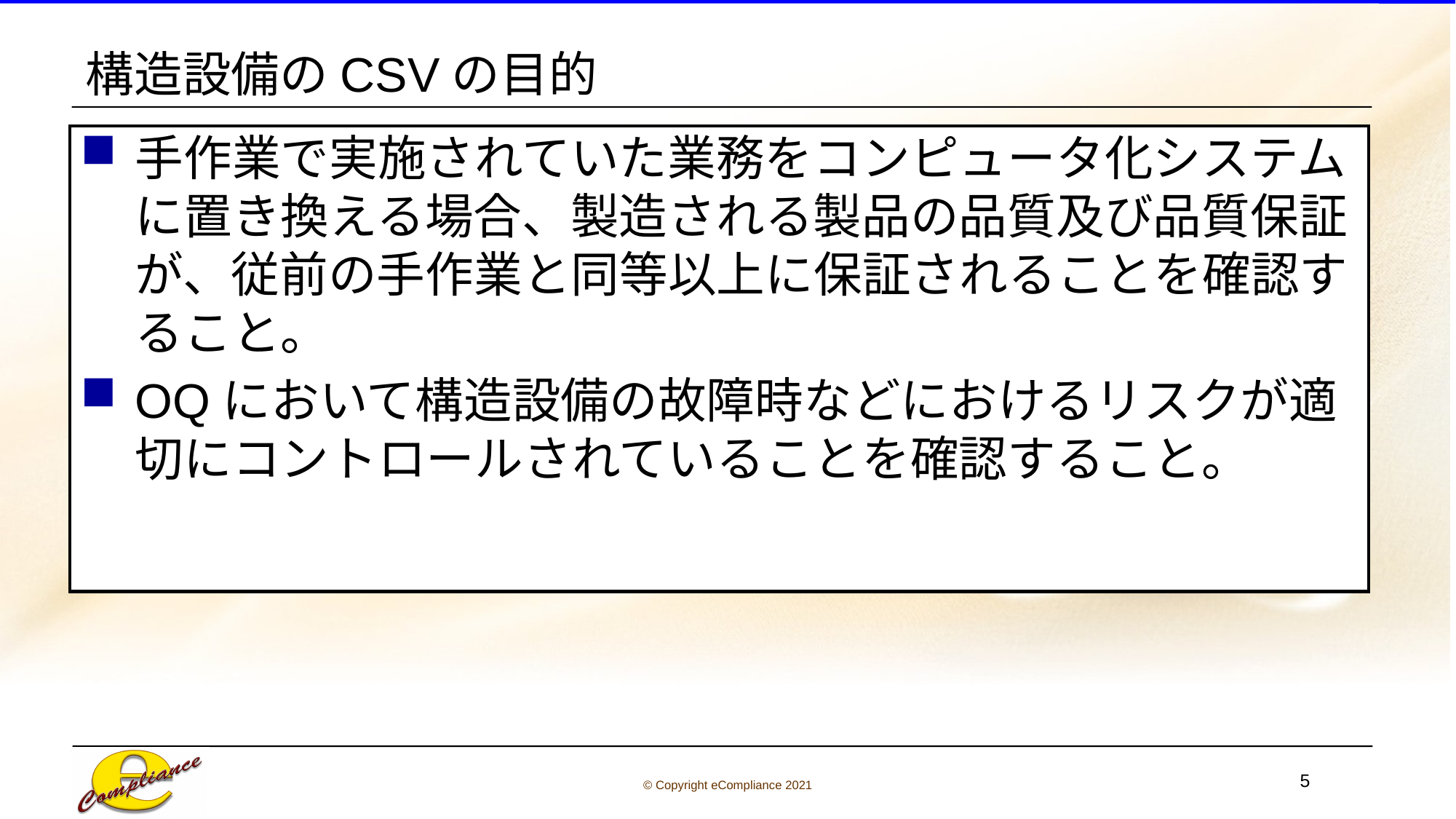

# 構造設備のCSVの目的
手作業で実施されていた業務をコンピュータ化システムに置き換える場合、製造される製品の品質及び品質保証が、従前の手作業と同等以上に保証されることを確認すること。
OQにおいて構造設備の故障時などにおけるリスクが適切にコントロールされていることを確認すること。